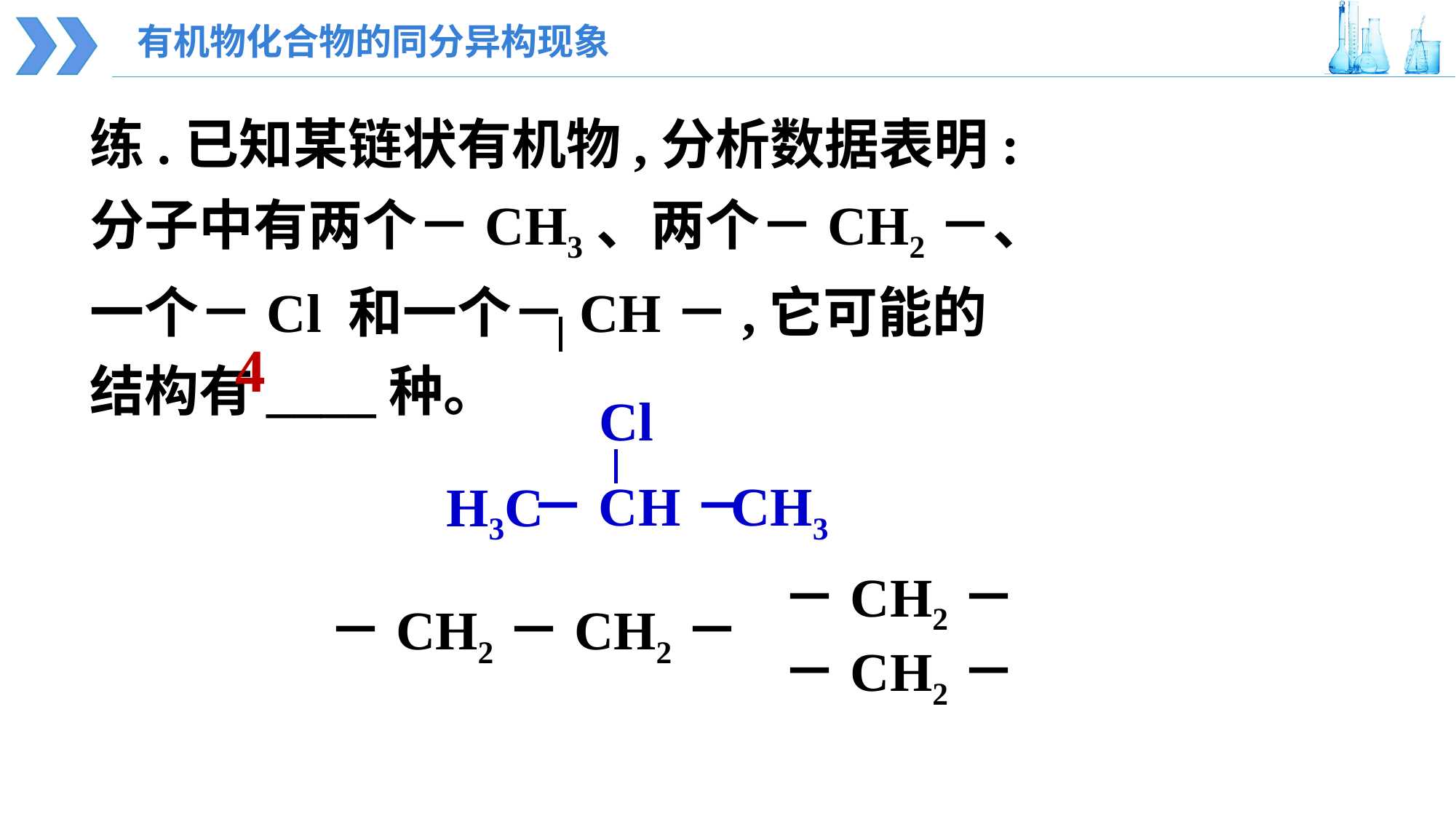

有机物化合物的同分异构现象
练.已知某链状有机物,分析数据表明:
分子中有两个－CH3、两个－CH2－、一个－Cl 和一个－CH－,它可能的结构有____种。
4
Cl
－CH－
CH3
H3C
－CH2－
－CH2－
－CH2－CH2－